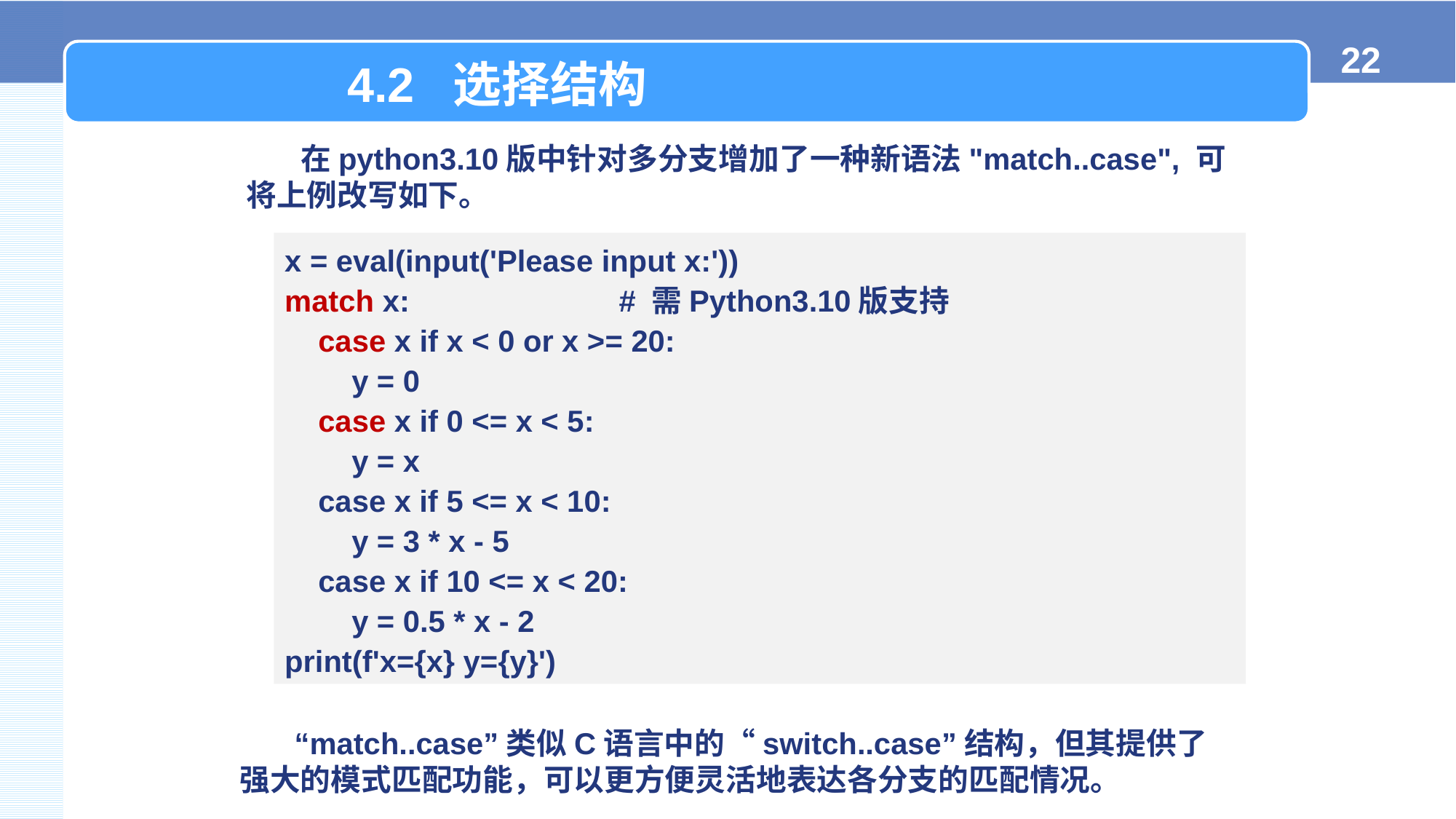

4.2  选择结构
在python3.10版中针对多分支增加了一种新语法"match..case", 可将上例改写如下。
x = eval(input('Please input x:'))
match x:                         # 需Python3.10版支持
    case x if x < 0 or x >= 20:
        y = 0
    case x if 0 <= x < 5:
        y = x
    case x if 5 <= x < 10:
        y = 3 * x - 5
    case x if 10 <= x < 20:
        y = 0.5 * x - 2
print(f'x={x} y={y}')
“match..case”类似C语言中的“switch..case”结构，但其提供了强大的模式匹配功能，可以更方便灵活地表达各分支的匹配情况。